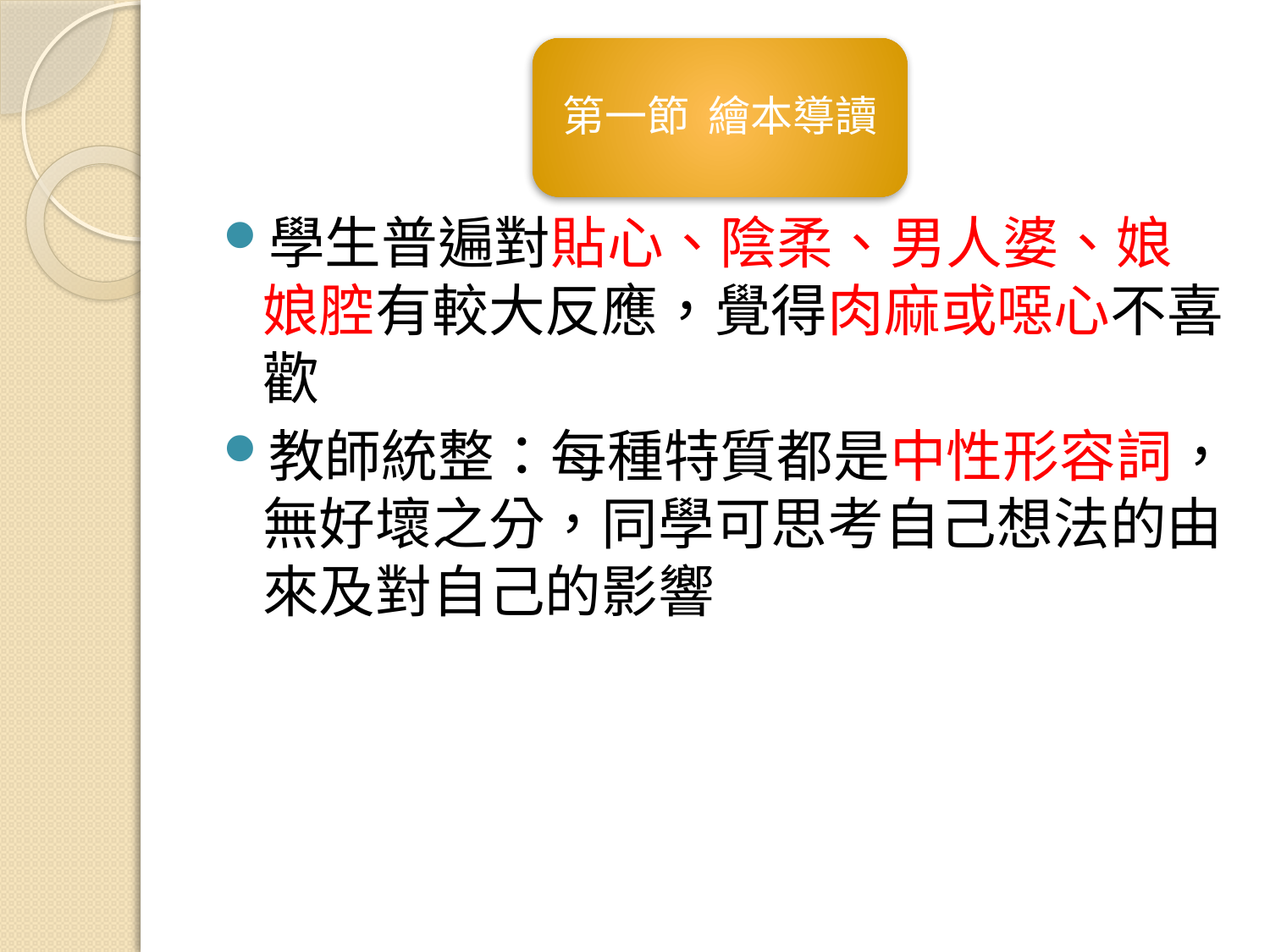

第一節  繪本導讀
學生普遍對貼心、陰柔、男人婆、娘娘腔有較大反應，覺得肉麻或噁心不喜歡
教師統整：每種特質都是中性形容詞，無好壞之分，同學可思考自己想法的由來及對自己的影響